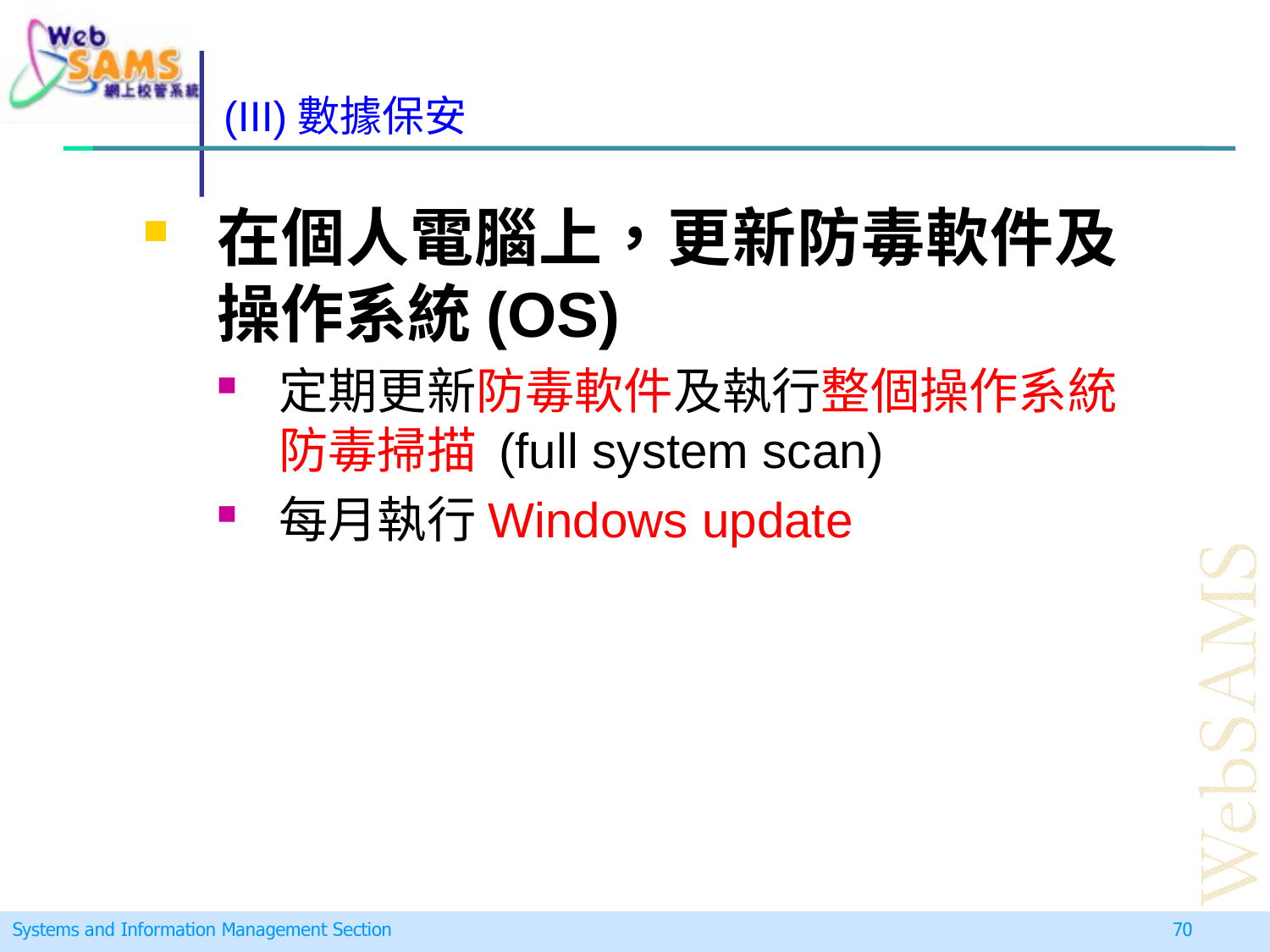

# (III)數據保安
在個人電腦上，更新防毒軟件及操作系統(OS)
定期更新防毒軟件及執行整個操作系統防毒掃描 (full system scan)
每月執行Windows update